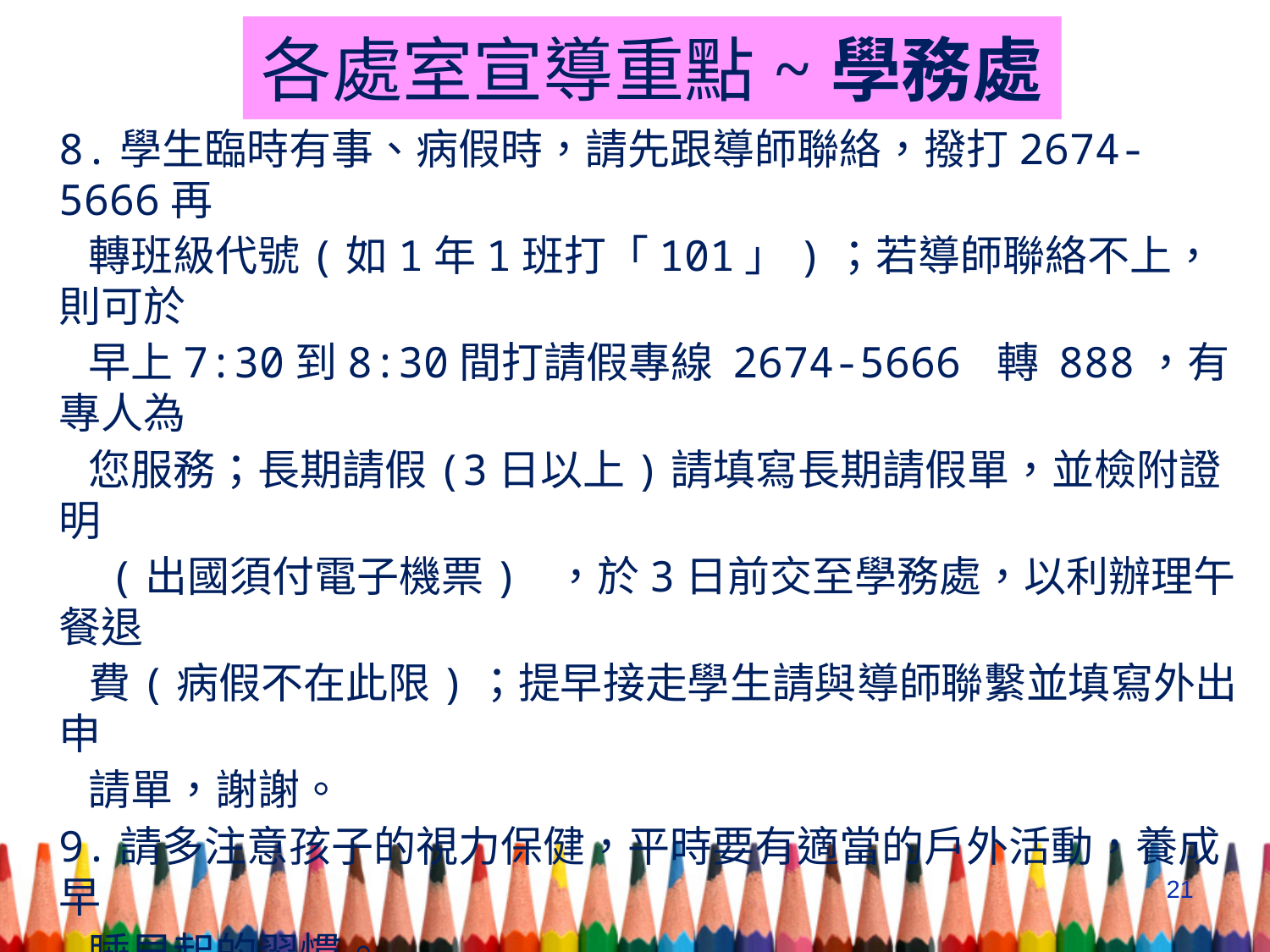

# 各處室宣導重點~學務處
8.學生臨時有事、病假時，請先跟導師聯絡，撥打2674-5666再
  轉班級代號(如1年1班打「101」)；若導師聯絡不上，則可於
  早上7:30到8:30間打請假專線 2674-5666 轉 888，有專人為
  您服務；長期請假(3日以上)請填寫長期請假單，並檢附證明
  (出國須付電子機票) ，於3日前交至學務處，以利辦理午餐退
  費(病假不在此限)；提早接走學生請與導師聯繫並填寫外出申
  請單，謝謝。
9.請多注意孩子的視力保健，平時要有適當的戶外活動，養成早
  睡早起的習慣。
10.督促孩子做好口腔清潔衛生，定期看牙醫，以避免齲齒的發
   生。
11.請事先告知級任導師孩子的重大病症(如先天性心臟病、氣喘
   等其他疾病史)及習慣以便防範和及早因應。

21